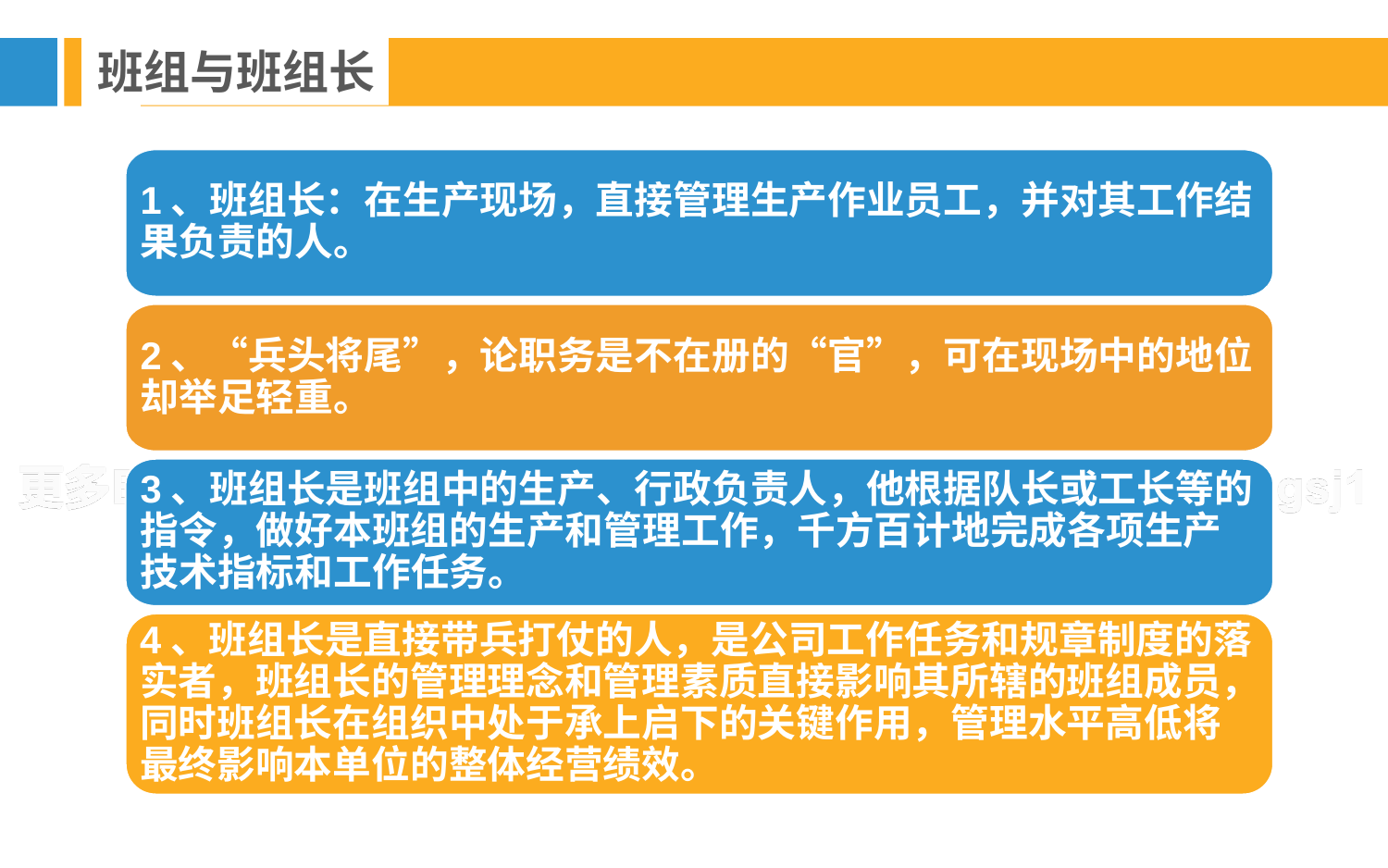

班组与班组长
1、班组长：在生产现场，直接管理生产作业员工，并对其工作结果负责的人。
2、“兵头将尾”，论职务是不在册的“官”，可在现场中的地位却举足轻重。
3、班组长是班组中的生产、行政负责人，他根据队长或工长等的指令，做好本班组的生产和管理工作，千方百计地完成各项生产技术指标和工作任务。
4、班组长是直接带兵打仗的人，是公司工作任务和规章制度的落实者，班组长的管理理念和管理素质直接影响其所辖的班组成员，同时班组长在组织中处于承上启下的关键作用，管理水平高低将最终影响本单位的整体经营绩效。